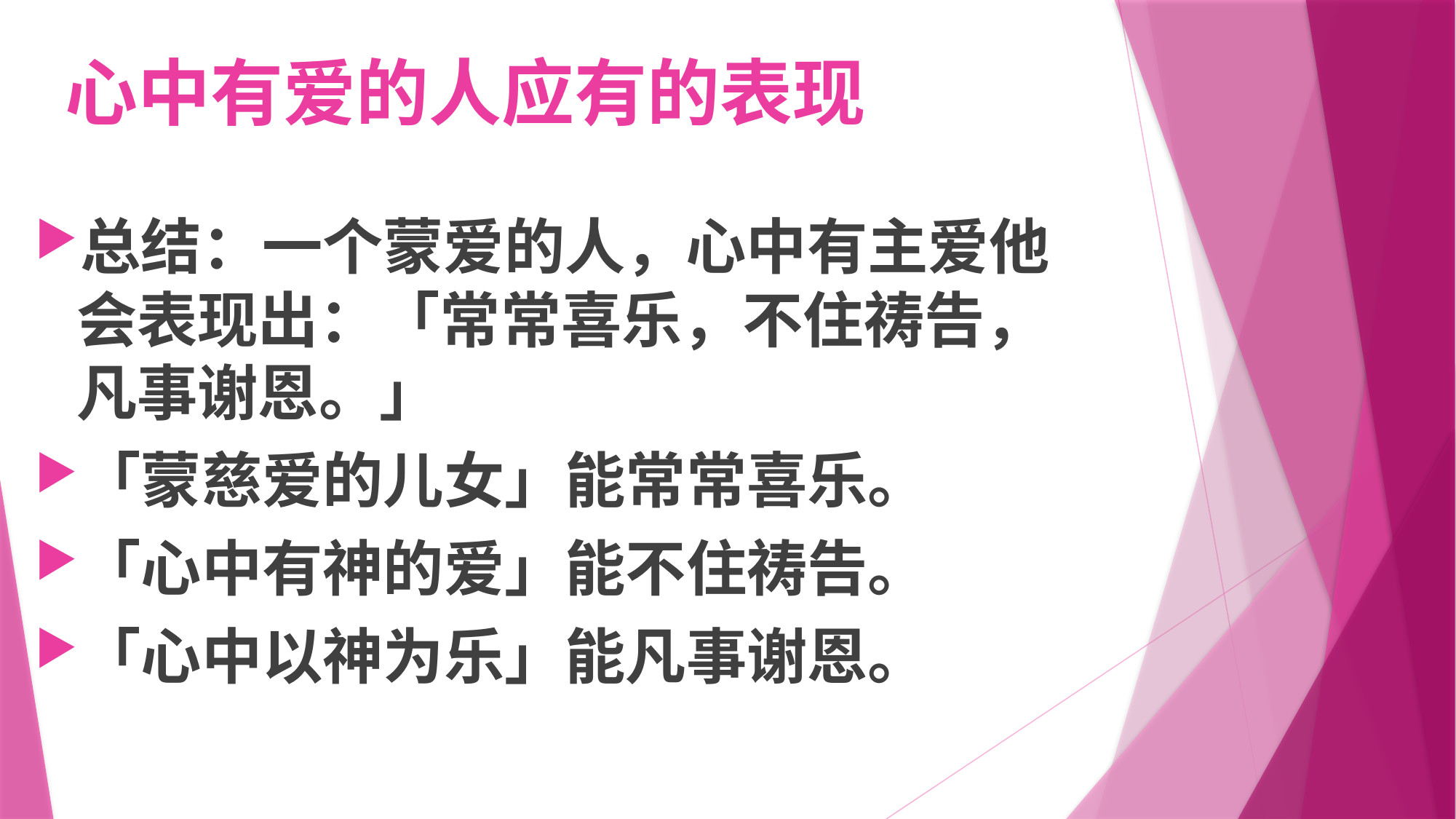

# 心中有爱的人应有的表现
总结：一个蒙爱的人，心中有主爱他会表现出：「常常喜乐，不住祷告，凡事谢恩。」
「蒙慈爱的儿女」能常常喜乐。
「心中有神的爱」能不住祷告。
「心中以神为乐」能凡事谢恩。